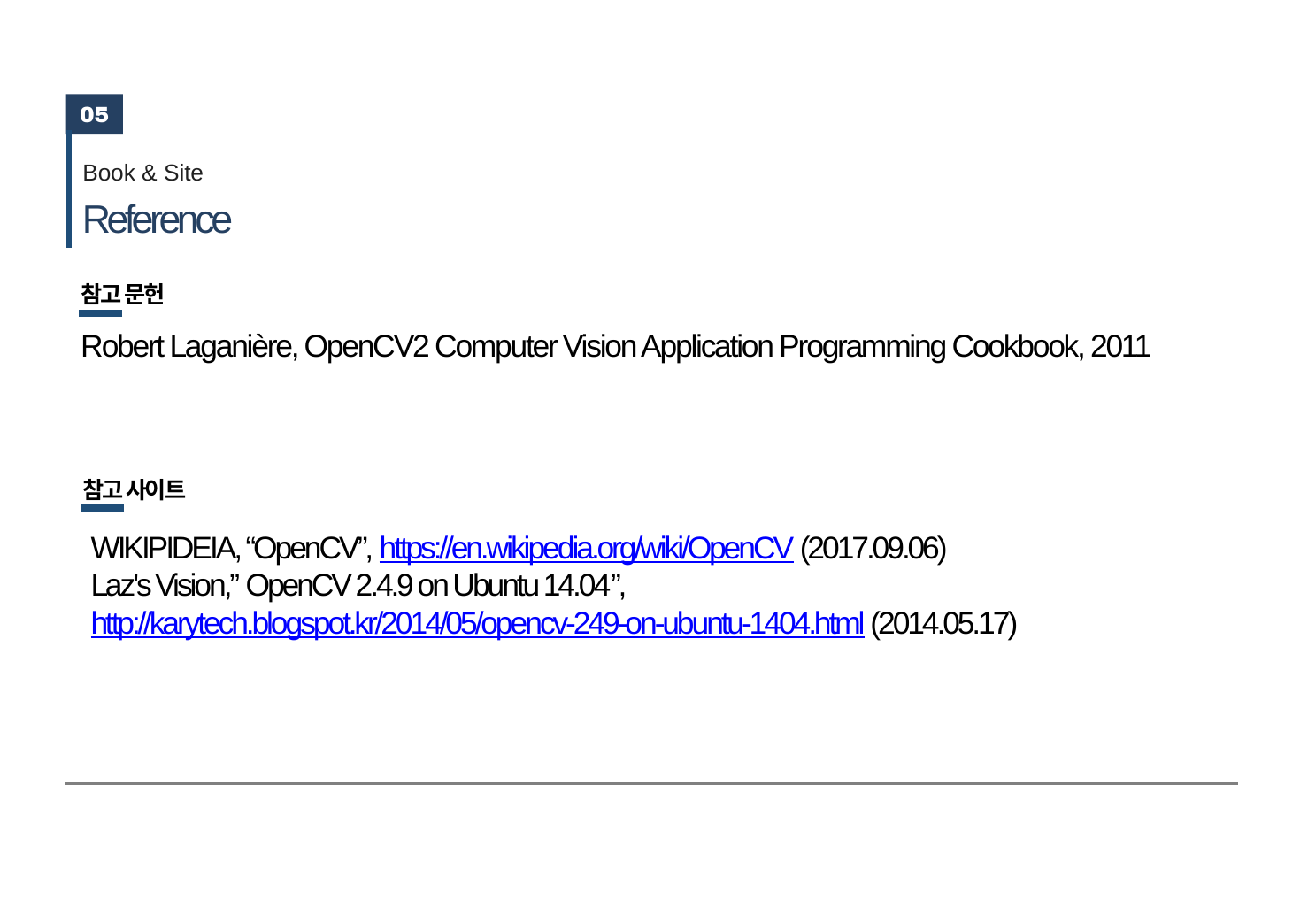

05
Book & Site
# Reference
참고 문헌
Robert Laganière, OpenCV2 Computer Vision Application Programming Cookbook, 2011
참고 사이트
WIKIPIDEIA, “OpenCV”, https://en.wikipedia.org/wiki/OpenCV (2017.09.06)
Laz's Vision,” OpenCV 2.4.9 on Ubuntu 14.04”, http://karytech.blogspot.kr/2014/05/opencv-249-on-ubuntu-1404.html (2014.05.17)